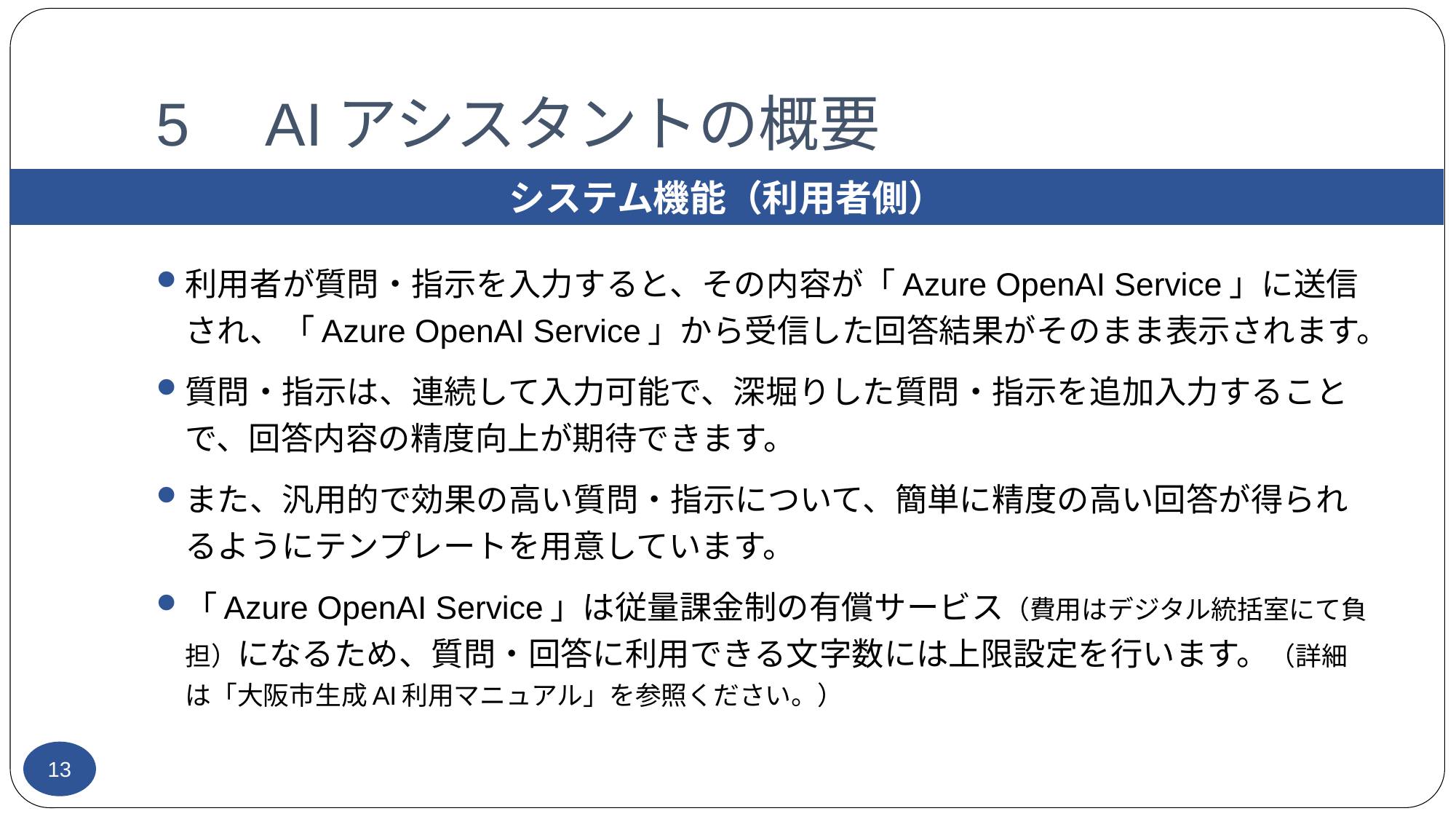

# 5	AIアシスタントの概要
システム機能（利用者側）
利用者が質問・指示を入力すると、その内容が「Azure OpenAI Service」に送信され、「Azure OpenAI Service」から受信した回答結果がそのまま表示されます。
質問・指示は、連続して入力可能で、深堀りした質問・指示を追加入力することで、回答内容の精度向上が期待できます。
また、汎用的で効果の高い質問・指示について、簡単に精度の高い回答が得られるようにテンプレートを用意しています。
「Azure OpenAI Service」は従量課金制の有償サービス（費用はデジタル統括室にて負担）になるため、質問・回答に利用できる文字数には上限設定を行います。（詳細は「大阪市生成AI利用マニュアル」を参照ください。）
13